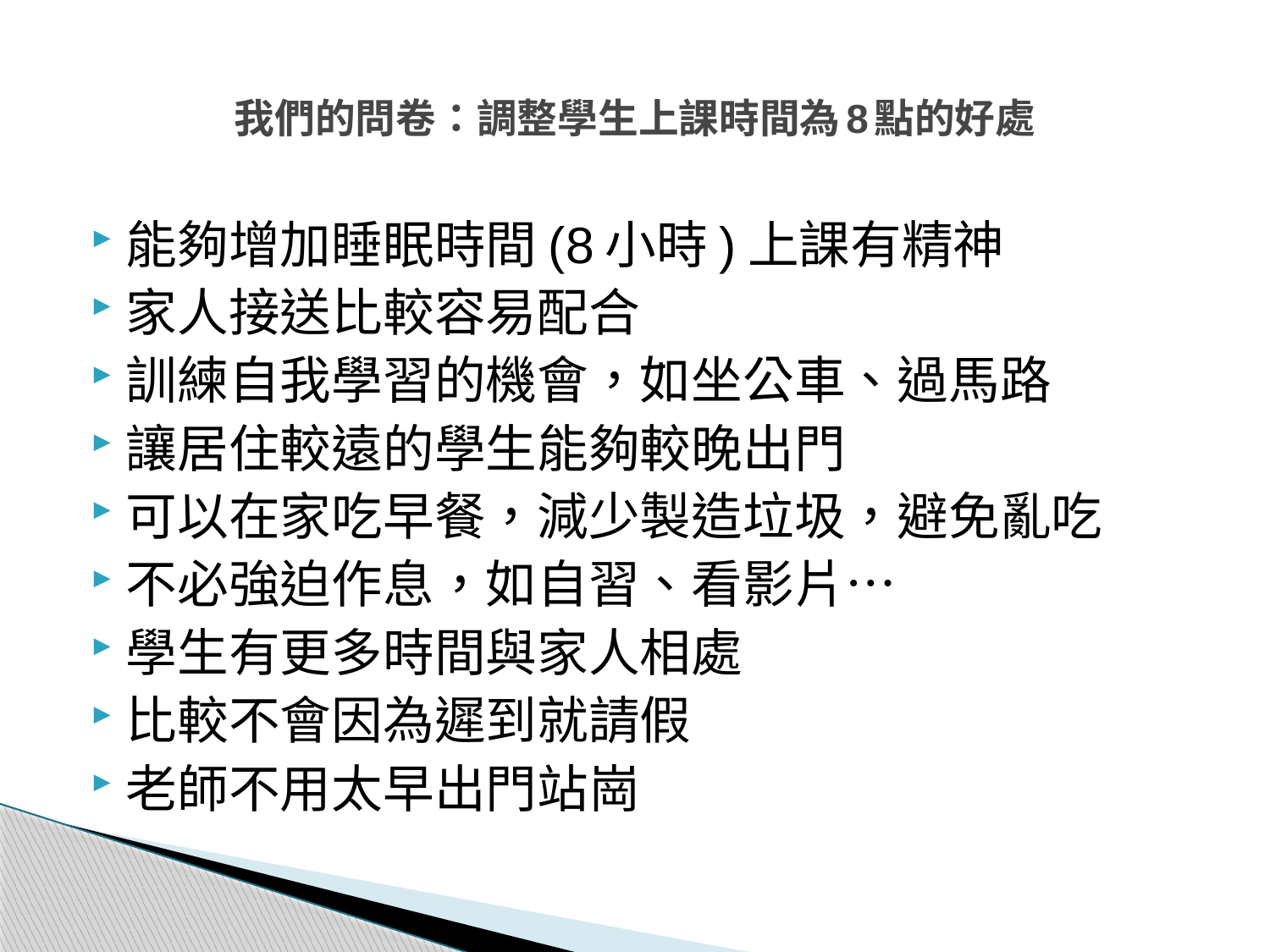

# 我們的問卷：調整學生上課時間為8點的好處
能夠增加睡眠時間(8小時)上課有精神
家人接送比較容易配合
訓練自我學習的機會，如坐公車、過馬路
讓居住較遠的學生能夠較晚出門
可以在家吃早餐，減少製造垃圾，避免亂吃
不必強迫作息，如自習、看影片…
學生有更多時間與家人相處
比較不會因為遲到就請假
老師不用太早出門站崗